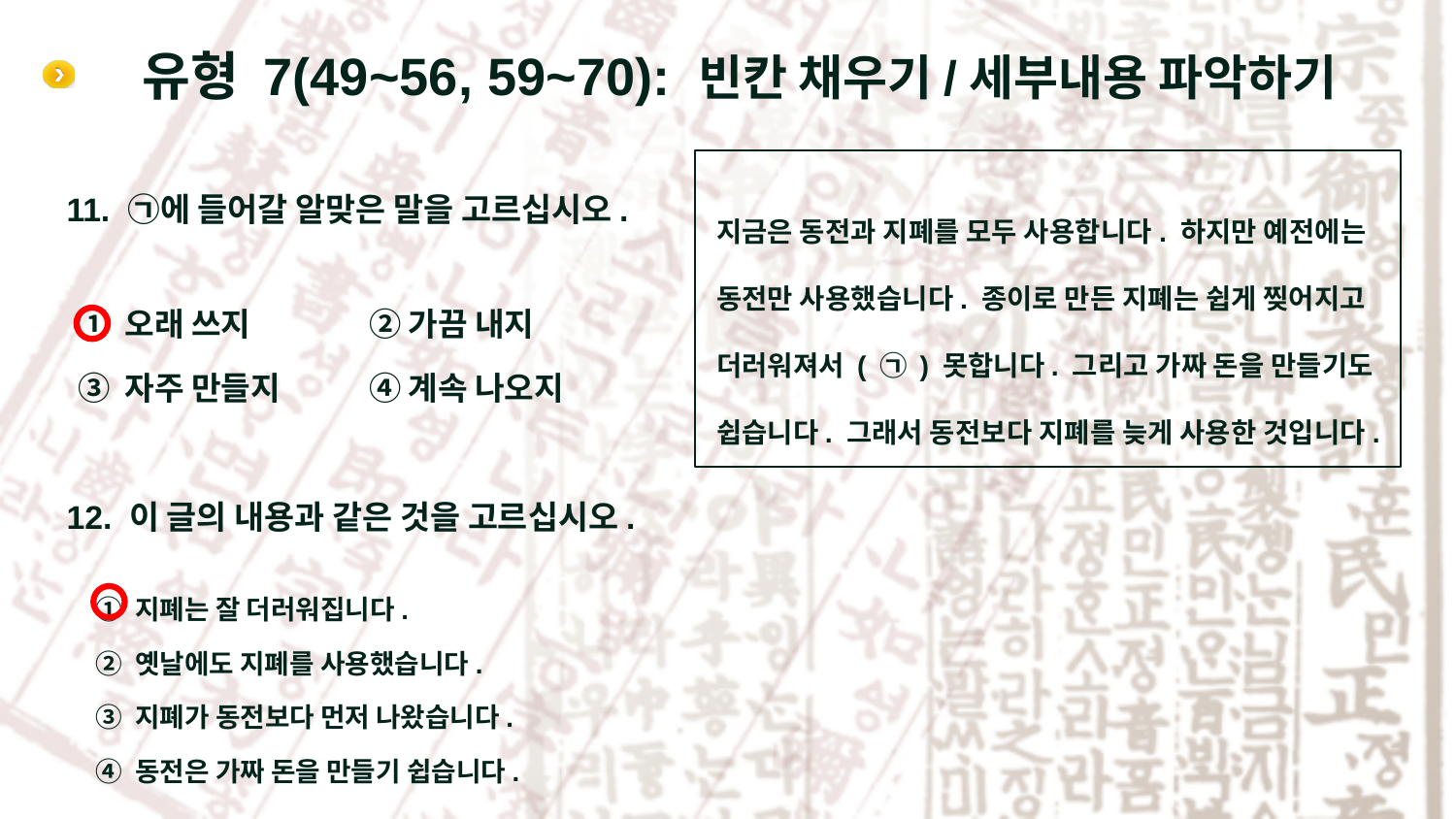

# 유형 7(49~56, 59~70): 빈칸 채우기/세부내용 파악하기

지금은 동전과 지폐를 모두 사용합니다. 하지만 예전에는 동전만 사용했습니다. 종이로 만든 지폐는 쉽게 찢어지고 더러워져서 ( ㉠ ) 못합니다. 그리고 가짜 돈을 만들기도 쉽습니다. 그래서 동전보다 지폐를 늦게 사용한 것입니다.
11. ㉠에 들어갈 알맞은 말을 고르십시오.
① 오래 쓰지 	② 가끔 내지
③ 자주 만들지	④ 계속 나오지

12. 이 글의 내용과 같은 것을 고르십시오.
① 지폐는 잘 더러워집니다.
② 옛날에도 지폐를 사용했습니다.
③ 지폐가 동전보다 먼저 나왔습니다.
④ 동전은 가짜 돈을 만들기 쉽습니다.